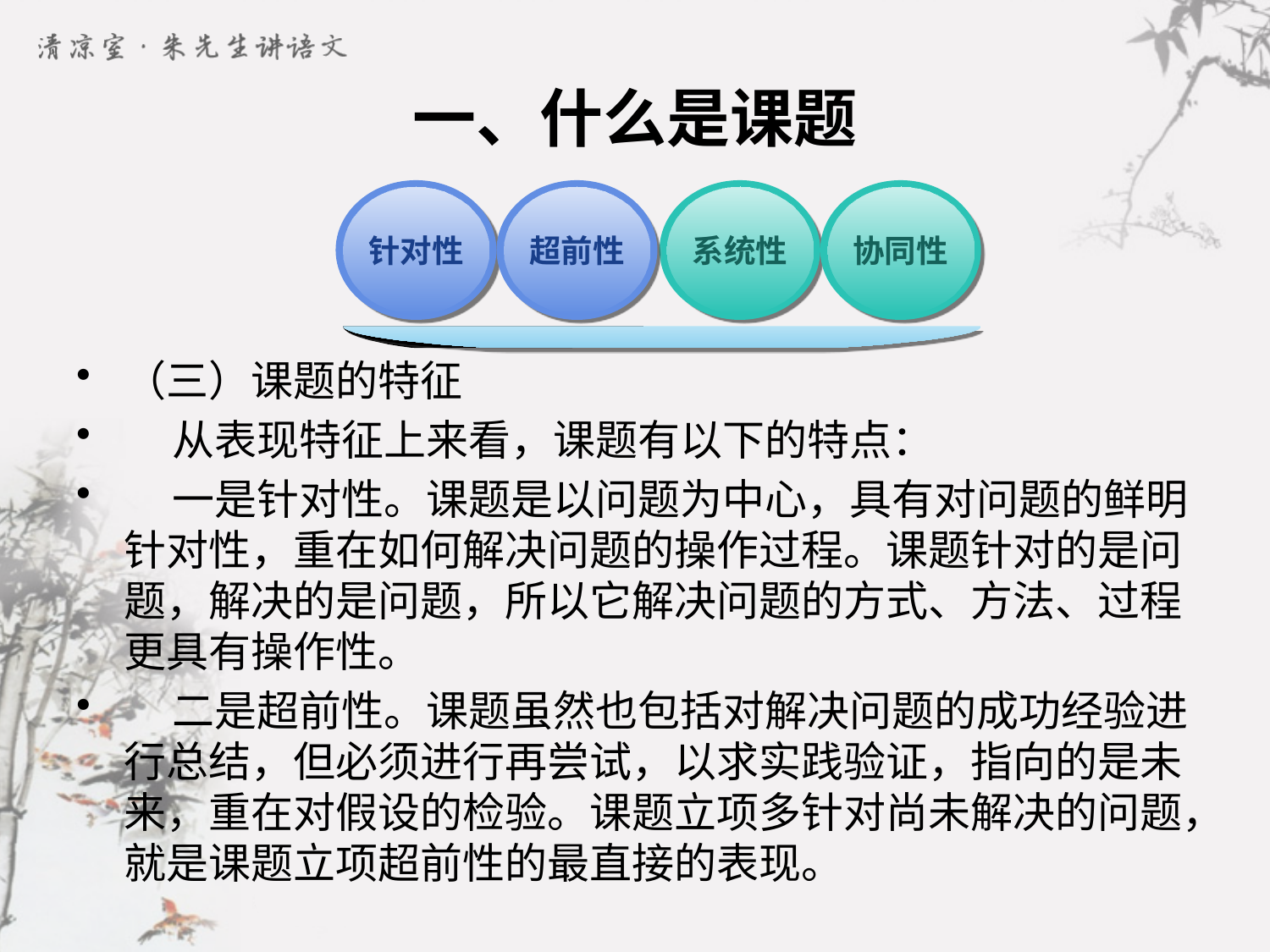

# 一、什么是课题

针对性
超前性
系统性
协同性

（三）课题的特征
    从表现特征上来看，课题有以下的特点：
    一是针对性。课题是以问题为中心，具有对问题的鲜明针对性，重在如何解决问题的操作过程。课题针对的是问题，解决的是问题，所以它解决问题的方式、方法、过程更具有操作性。
    二是超前性。课题虽然也包括对解决问题的成功经验进行总结，但必须进行再尝试，以求实践验证，指向的是未来，重在对假设的检验。课题立项多针对尚未解决的问题，就是课题立项超前性的最直接的表现。